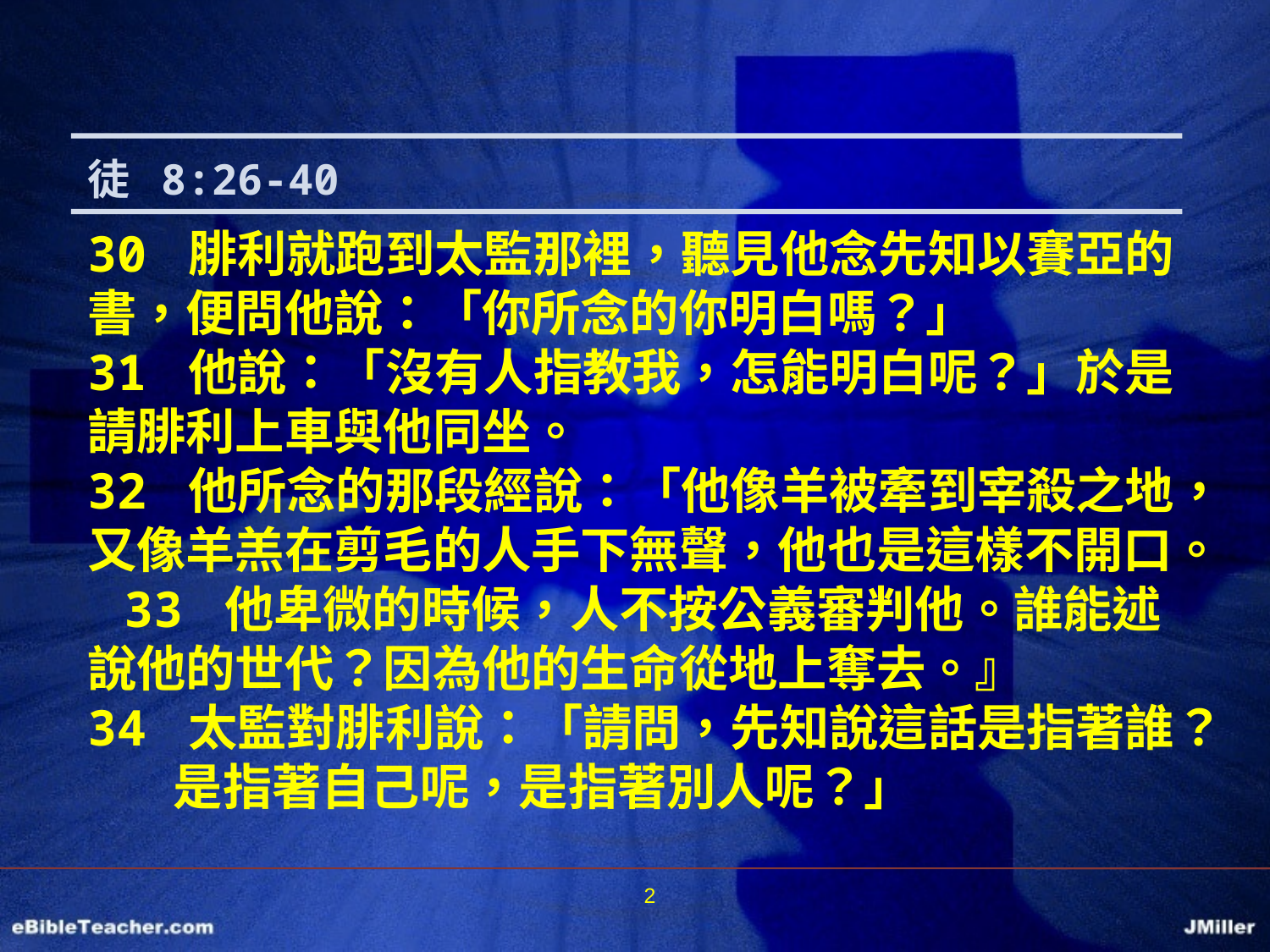

徒 8:26-40
30 腓利就跑到太監那裡，聽見他念先知以賽亞的書，便問他說：「你所念的你明白嗎？」
31 他說：「沒有人指教我，怎能明白呢？」於是請腓利上車與他同坐。
32 他所念的那段經說：「他像羊被牽到宰殺之地，又像羊羔在剪毛的人手下無聲，他也是這樣不開口。 33 他卑微的時候，人不按公義審判他。誰能述說他的世代？因為他的生命從地上奪去。』
34 太監對腓利說：「請問，先知說這話是指著誰？
   是指著自己呢，是指著別人呢？」